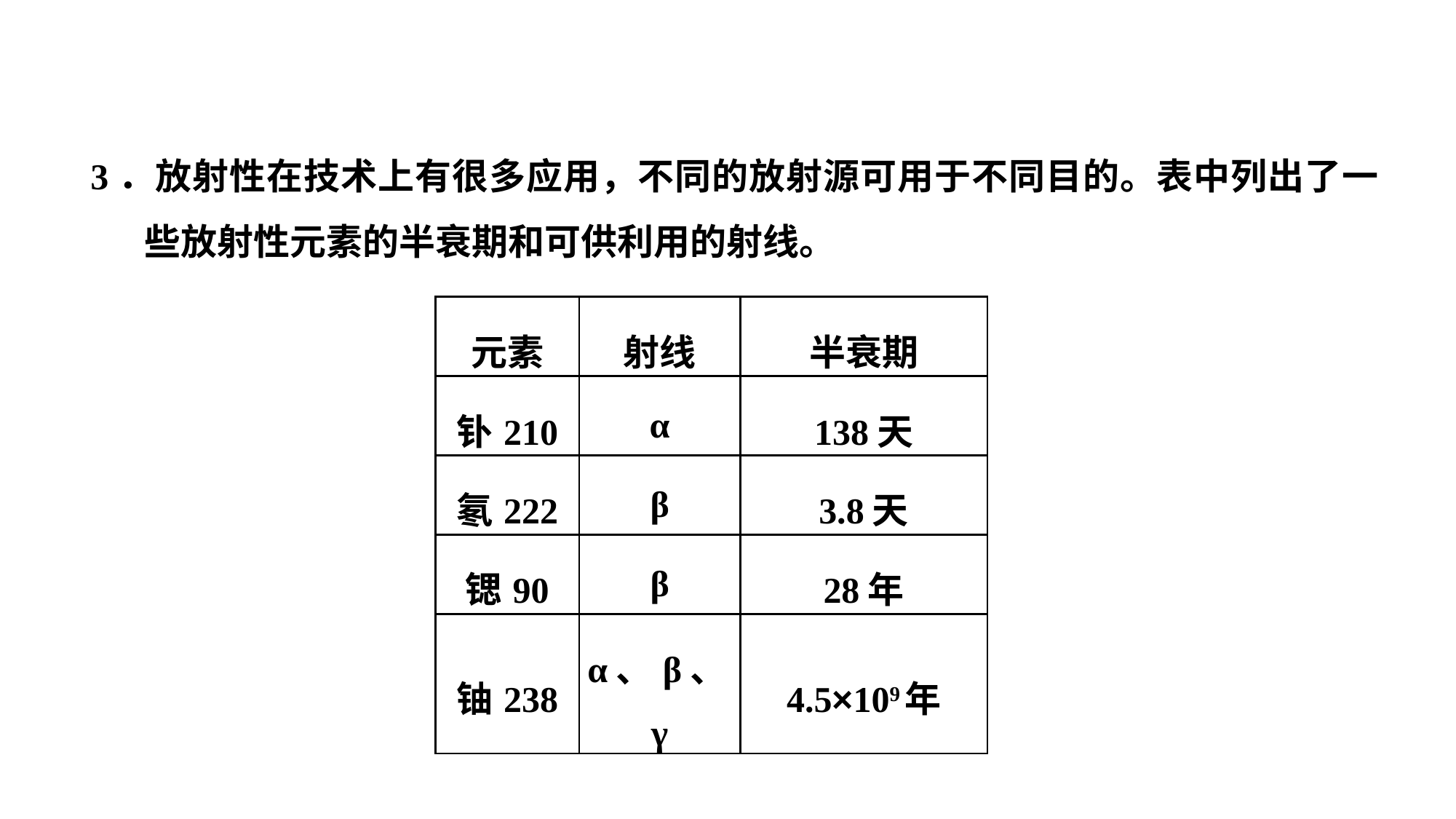

3．放射性在技术上有很多应用，不同的放射源可用于不同目的。表中列出了一些放射性元素的半衰期和可供利用的射线。

| 元素 | 射线 | 半衰期 |
| --- | --- | --- |
| 钋210 | α | 138天 |
| 氡222 | β | 3.8天 |
| 锶90 | β | 28年 |
| 铀238 | α、β、γ | 4.5×109年 |